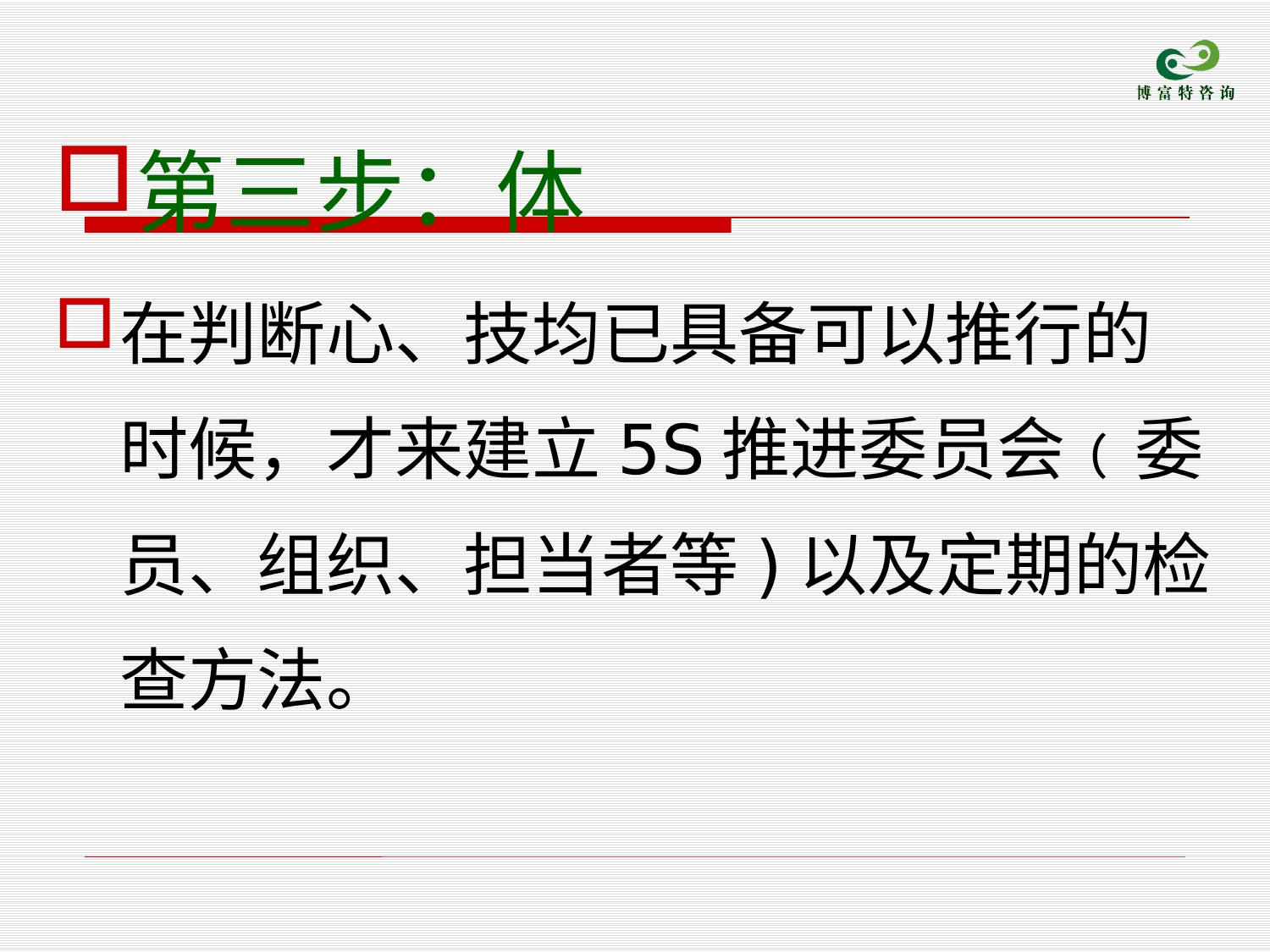

第三步：体
在判断心、技均已具备可以推行的时候，才来建立5S推进委员会﹙委员、组织、担当者等)以及定期的检查方法。
799